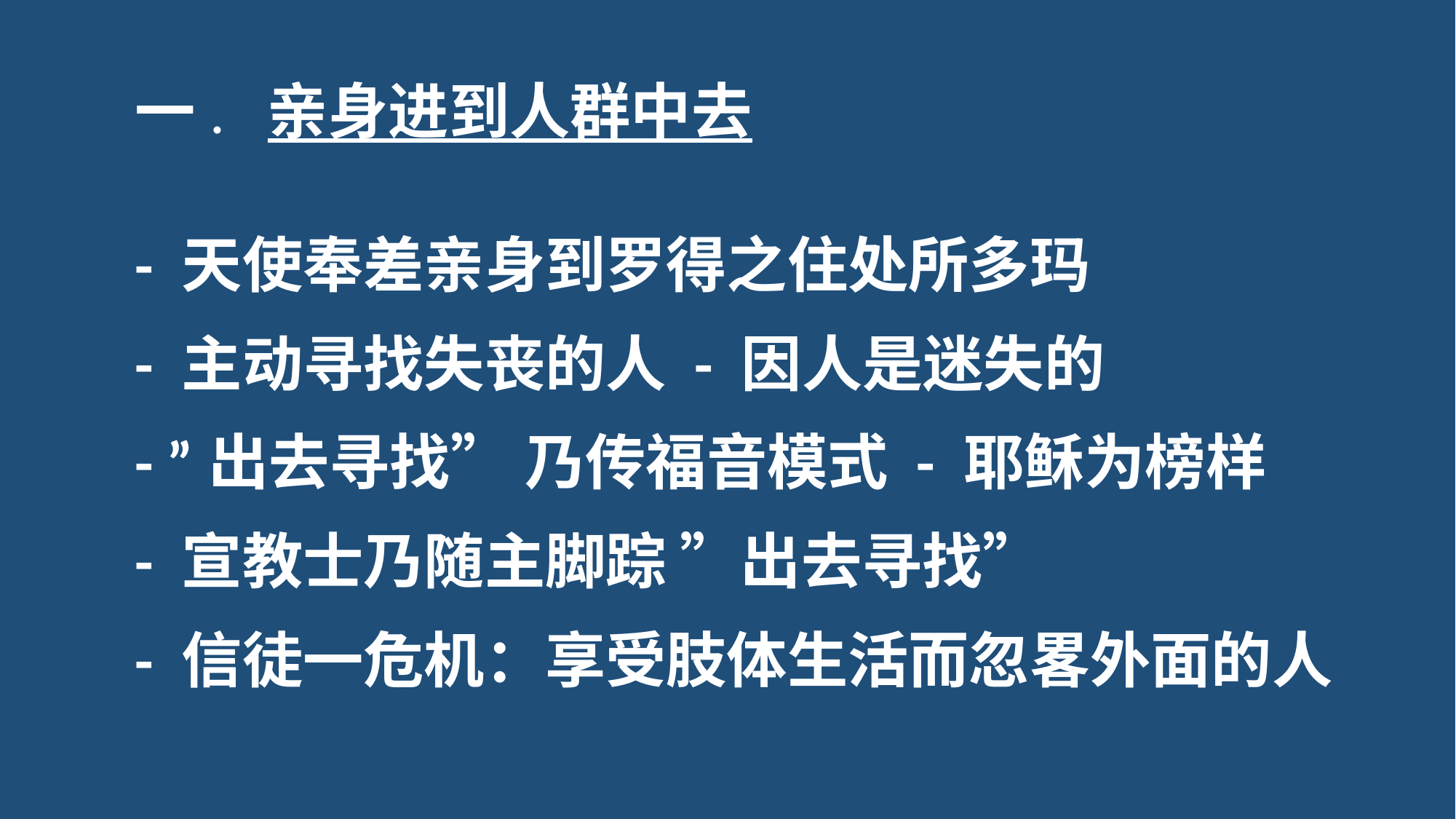

# 一.  亲身进到人群中去

- 天使奉差亲身到罗得之住处所多玛
- 主动寻找失丧的人 - 因人是迷失的
- ”出去寻找” 乃传福音模式 - 耶稣为榜样
- 宣教士乃随主脚踪 ”出去寻找”
- 信徒一危机：享受肢体生活而忽畧外面的人